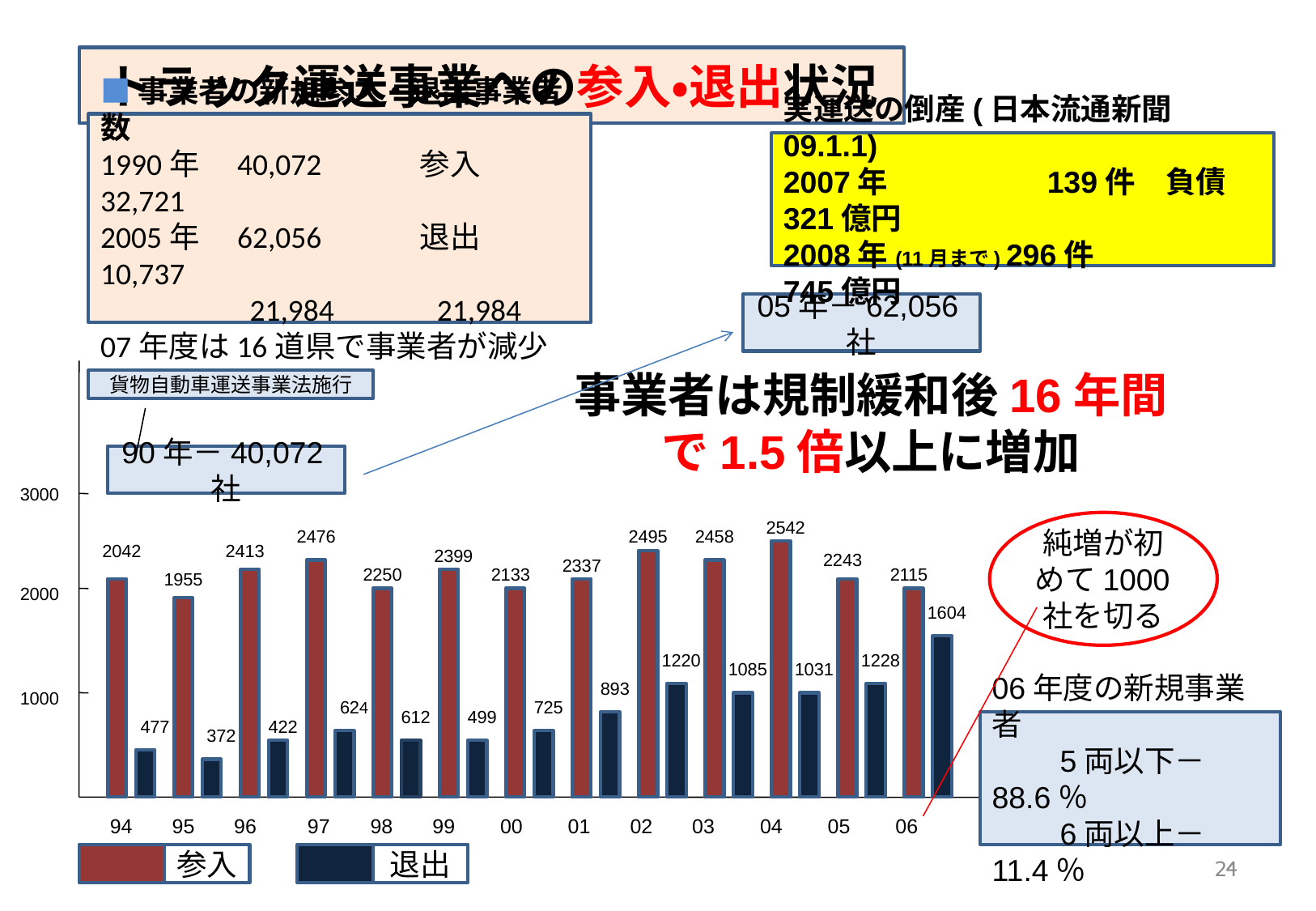

#
トラック運送事業への参入・退出状況
■事業者の新規参入・退出事業者数
1990年　40,072　　　参入　32,721
2005年　62,056　　　退出　10,737
　　　　   21,984               21,984
07年度は16道県で事業者が減少
実運送の倒産(日本流通新聞09.1.1)
2007年　　　　　139件　負債321億円
2008年(11月まで) 296件　　　　 745億円

05年－62,056社
事業者は規制緩和後16年間
で1.5倍以上に増加
貨物自動車運送事業法施行
90年－40,072社
3000
2542
純増が初めて1000社を切る
2476
2495
2458
2042
2413
2399

2243
2337

1955

2250
2133

2115

2000

1604

1220
1228
1085
1031
893
1000

624
725

612
499
477
422

06年度の新規事業者
　　5両以下－88.6％
　　6両以上－11.4％
372

94       95       96         97       98       99        00        01       02       03        04        05        06
24

参入

退出